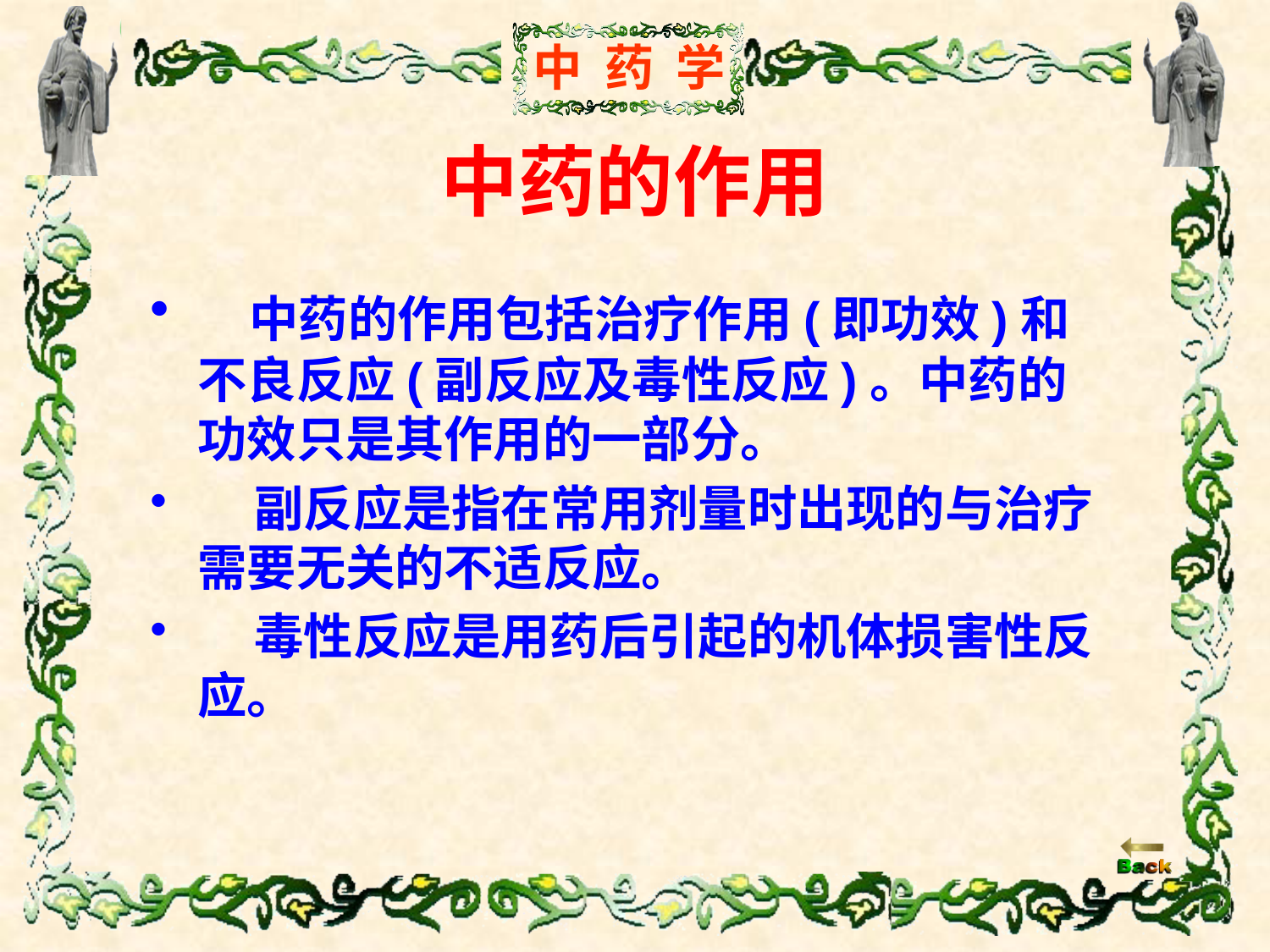

# 中药的作用
   中药的作用包括治疗作用(即功效)和不良反应(副反应及毒性反应)。中药的功效只是其作用的一部分。
    副反应是指在常用剂量时出现的与治疗需要无关的不适反应。
    毒性反应是用药后引起的机体损害性反应。